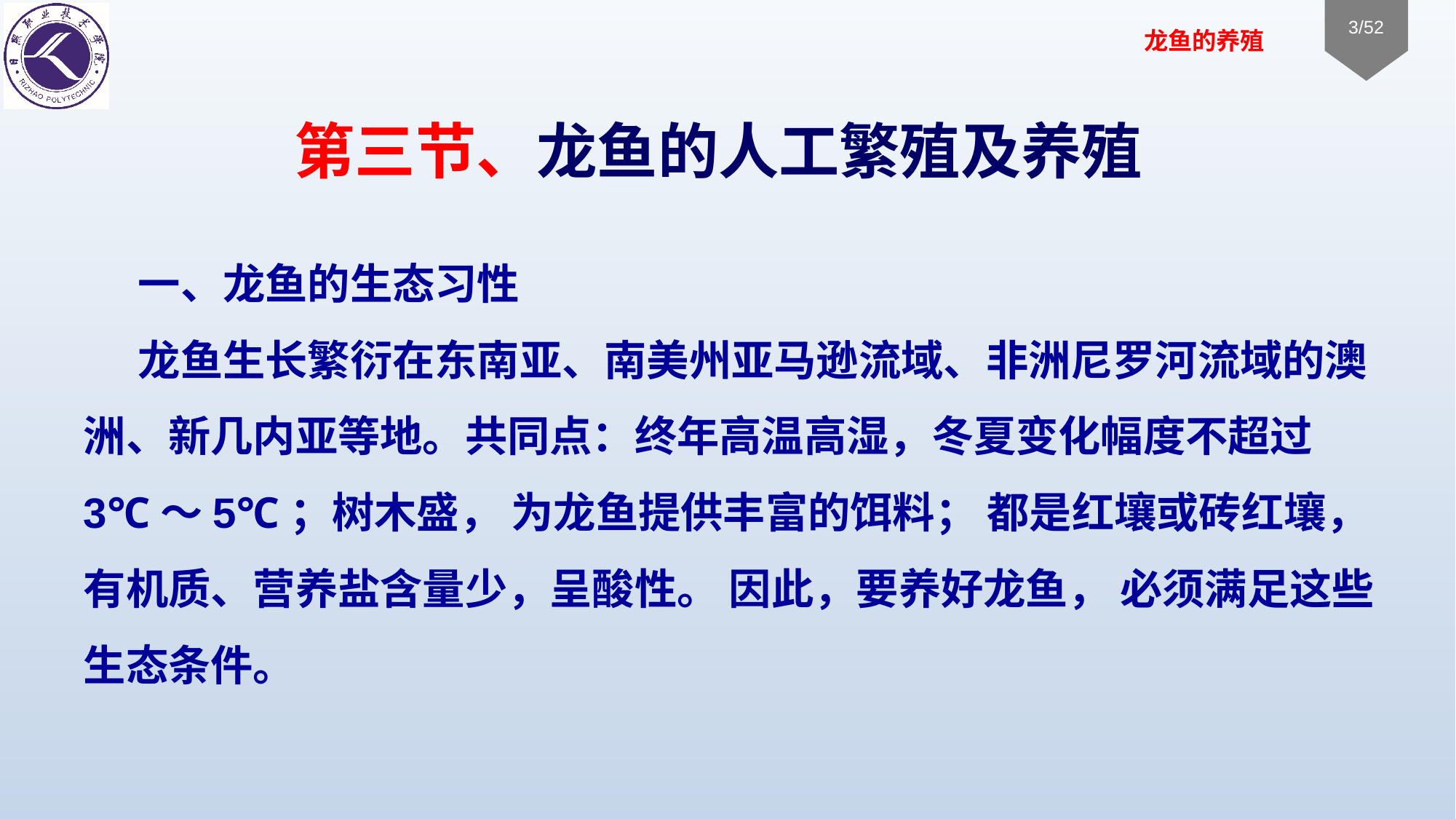

# 第三节、龙鱼的人工繁殖及养殖
一、龙鱼的生态习性
龙鱼生长繁衍在东南亚、南美州亚马逊流域、非洲尼罗河流域的澳洲、新几内亚等地。共同点：终年高温高湿，冬夏变化幅度不超过3℃～5℃；树木盛， 为龙鱼提供丰富的饵料； 都是红壤或砖红壤，有机质、营养盐含量少，呈酸性。 因此，要养好龙鱼， 必须满足这些生态条件。